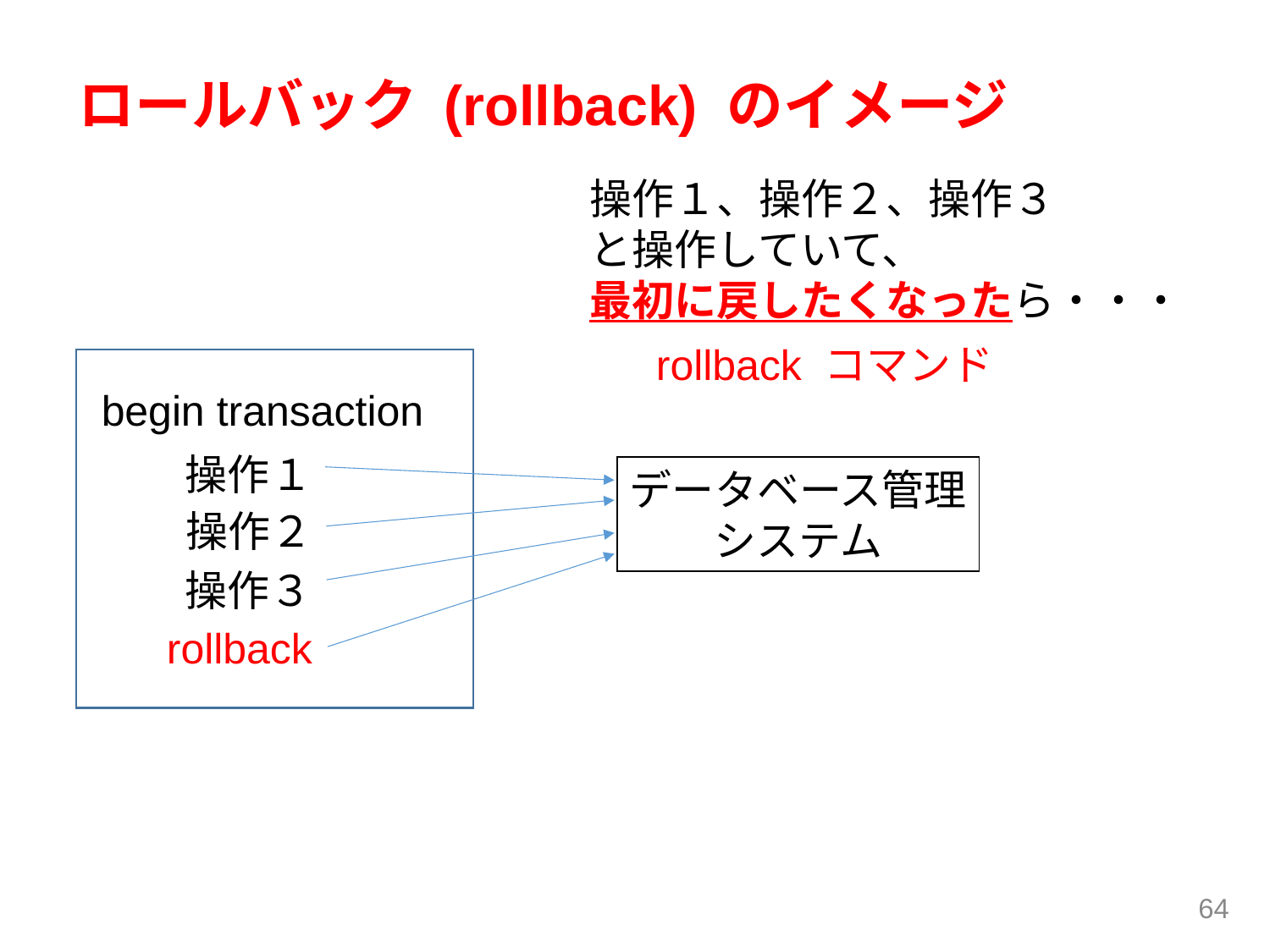

ロールバック (rollback) のイメージ
操作１、操作２、操作３
と操作していて、
最初に戻したくなったら・・・
rollback コマンド

begin transaction
操作１
データベース管理
システム
操作２
操作３
rollback
64